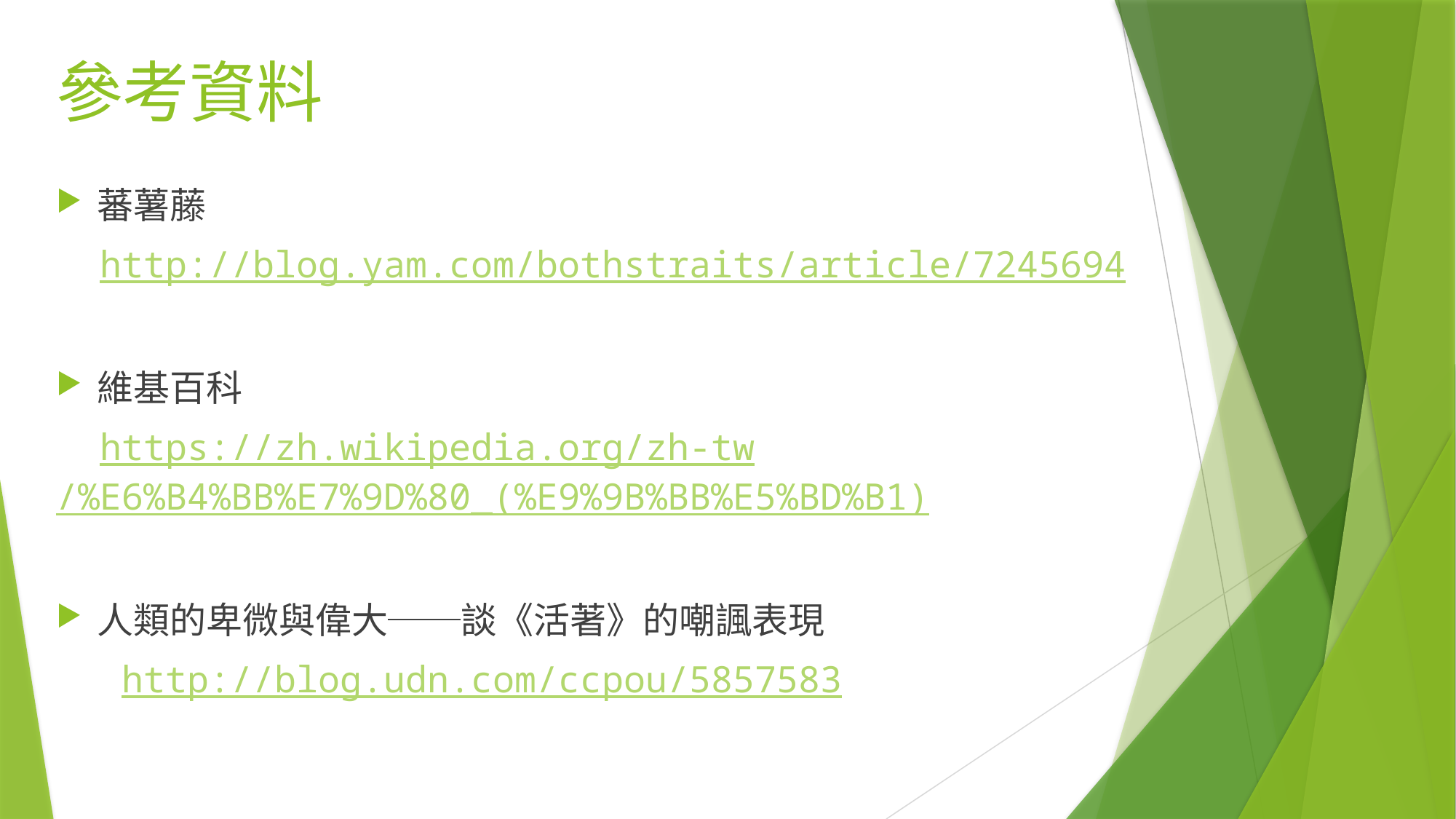

# 參考資料
蕃薯藤
  http://blog.yam.com/bothstraits/article/7245694

維基百科
  https://zh.wikipedia.org/zh-tw/%E6%B4%BB%E7%9D%80_(%E9%9B%BB%E5%BD%B1)

人類的卑微與偉大──談《活著》的嘲諷表現
   http://blog.udn.com/ccpou/5857583